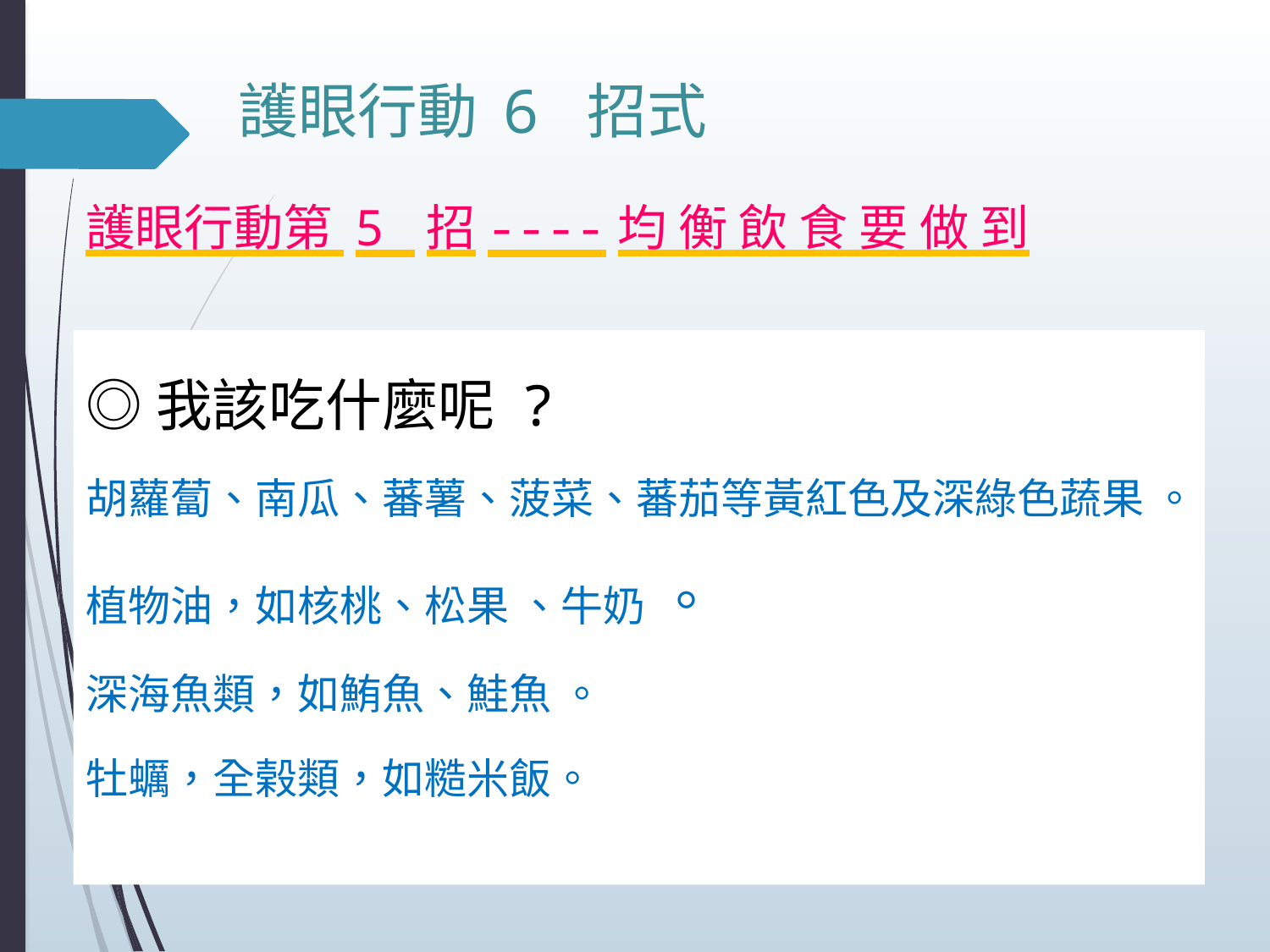

# 護眼行動 6 招式
護眼行動第 5 招----均 衡 飲 食 要 做 到
◎我該吃什麼呢 ?
胡蘿蔔、南瓜、蕃薯、菠菜、蕃茄等黃紅色及深綠色蔬果 。
植物油，如核桃、松果 、牛奶 。
深海魚類，如鮪魚、鮭魚 。
牡蠣，全榖類，如糙米飯。